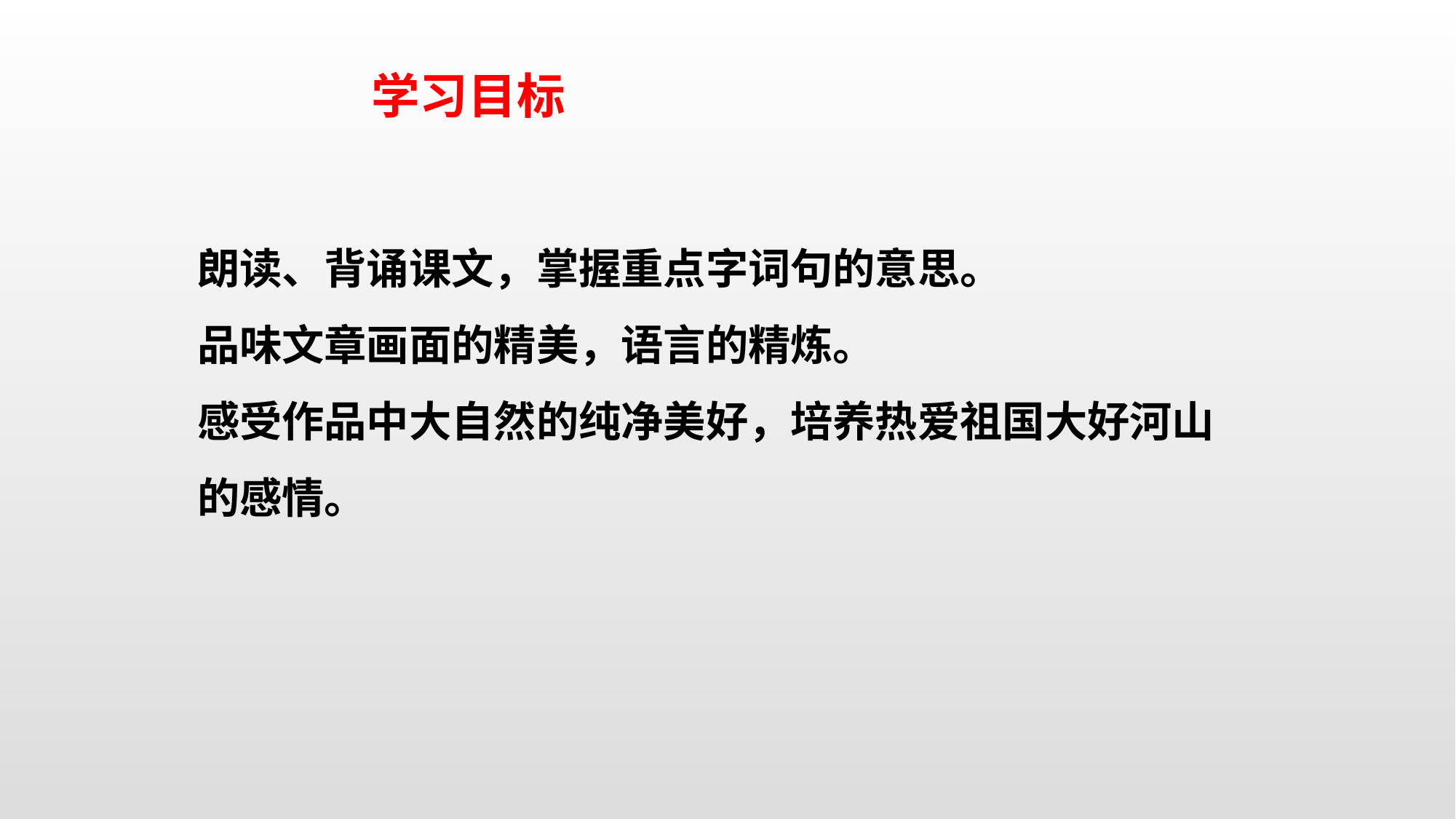

学习目标
朗读、背诵课文，掌握重点字词句的意思。
品味文章画面的精美，语言的精炼。
感受作品中大自然的纯净美好，培养热爱祖国大好河山的感情。